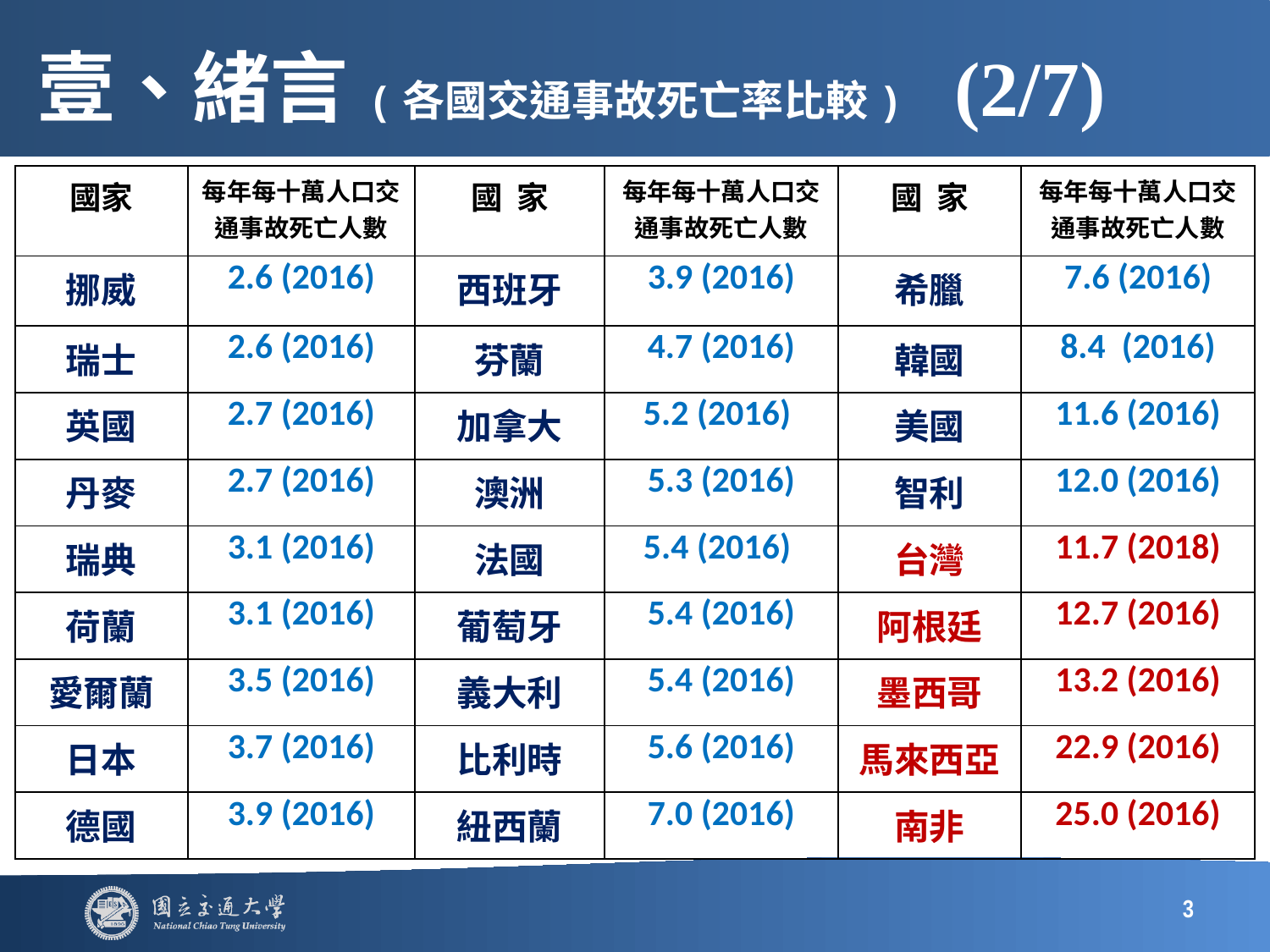

# 壹、緒言(各國交通事故死亡率比較)  (2/7)
| 國家 | 每年每十萬人口交通事故死亡人數 | 國 家 | 每年每十萬人口交通事故死亡人數 | 國 家 | 每年每十萬人口交通事故死亡人數 |
| --- | --- | --- | --- | --- | --- |
| 挪威 | 2.6 (2016) | 西班牙 | 3.9 (2016) | 希臘 | 7.6 (2016) |
| 瑞士 | 2.6 (2016) | 芬蘭 | 4.7 (2016) | 韓國 | 8.4 (2016) |
| 英國 | 2.7 (2016) | 加拿大 | 5.2 (2016) | 美國 | 11.6 (2016) |
| 丹麥 | 2.7 (2016) | 澳洲 | 5.3 (2016) | 智利 | 12.0 (2016) |
| 瑞典 | 3.1 (2016) | 法國 | 5.4 (2016) | 台灣 | 11.7 (2018) |
| 荷蘭 | 3.1 (2016) | 葡萄牙 | 5.4 (2016) | 阿根廷 | 12.7 (2016) |
| 愛爾蘭 | 3.5 (2016) | 義大利 | 5.4 (2016) | 墨西哥 | 13.2 (2016) |
| 日本 | 3.7 (2016) | 比利時 | 5.6 (2016) | 馬來西亞 | 22.9 (2016) |
| 德國 | 3.9 (2016) | 紐西蘭 | 7.0 (2016) | 南非 | 25.0 (2016) |
3